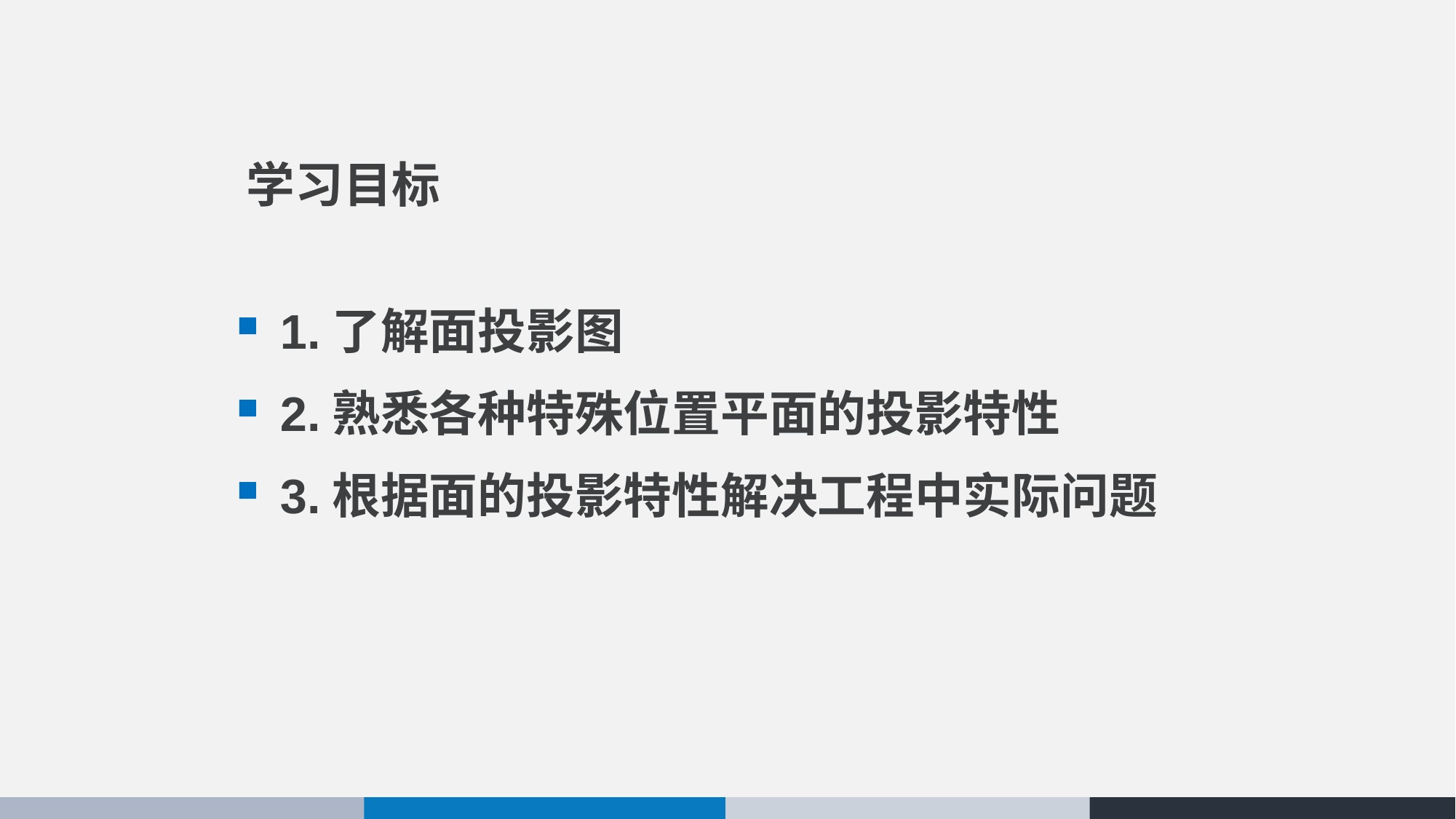

# 学习目标
1.了解面投影图
2.熟悉各种特殊位置平面的投影特性
3.根据面的投影特性解决工程中实际问题